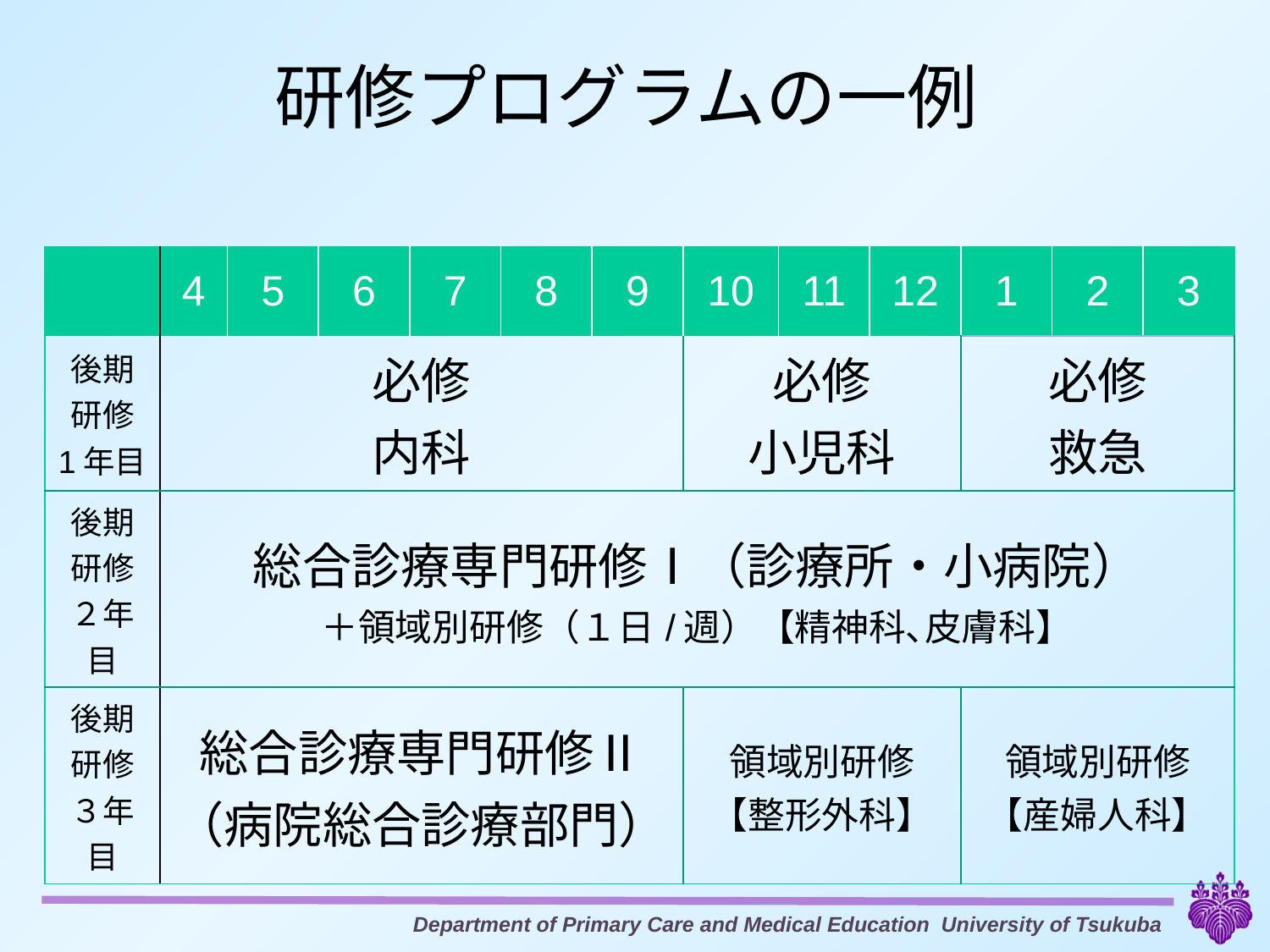

# 研修プログラムの一例
|  | 4 | 5 | 6 | 7 | 8 | 9 | 10 | 11 | 12 | 1 | 2 | 3 |
| --- | --- | --- | --- | --- | --- | --- | --- | --- | --- | --- | --- | --- |
| 後期研修 1年目 | 必修 内科 |  |  |  |  |  | 必修 小児科 |  |  | 必修 救急 |  |  |
| 後期研修 ２年目 | 総合診療専門研修Ⅰ（診療所・小病院） ＋領域別研修（１日/週）【精神科､皮膚科】 |  |  |  |  |  |  |  |  |  |  |  |
| 後期研修 ３年目 | 総合診療専門研修Ⅱ （病院総合診療部門） |  |  |  |  |  | 領域別研修 【整形外科】 |  |  | 領域別研修 【産婦人科】 |  |  |